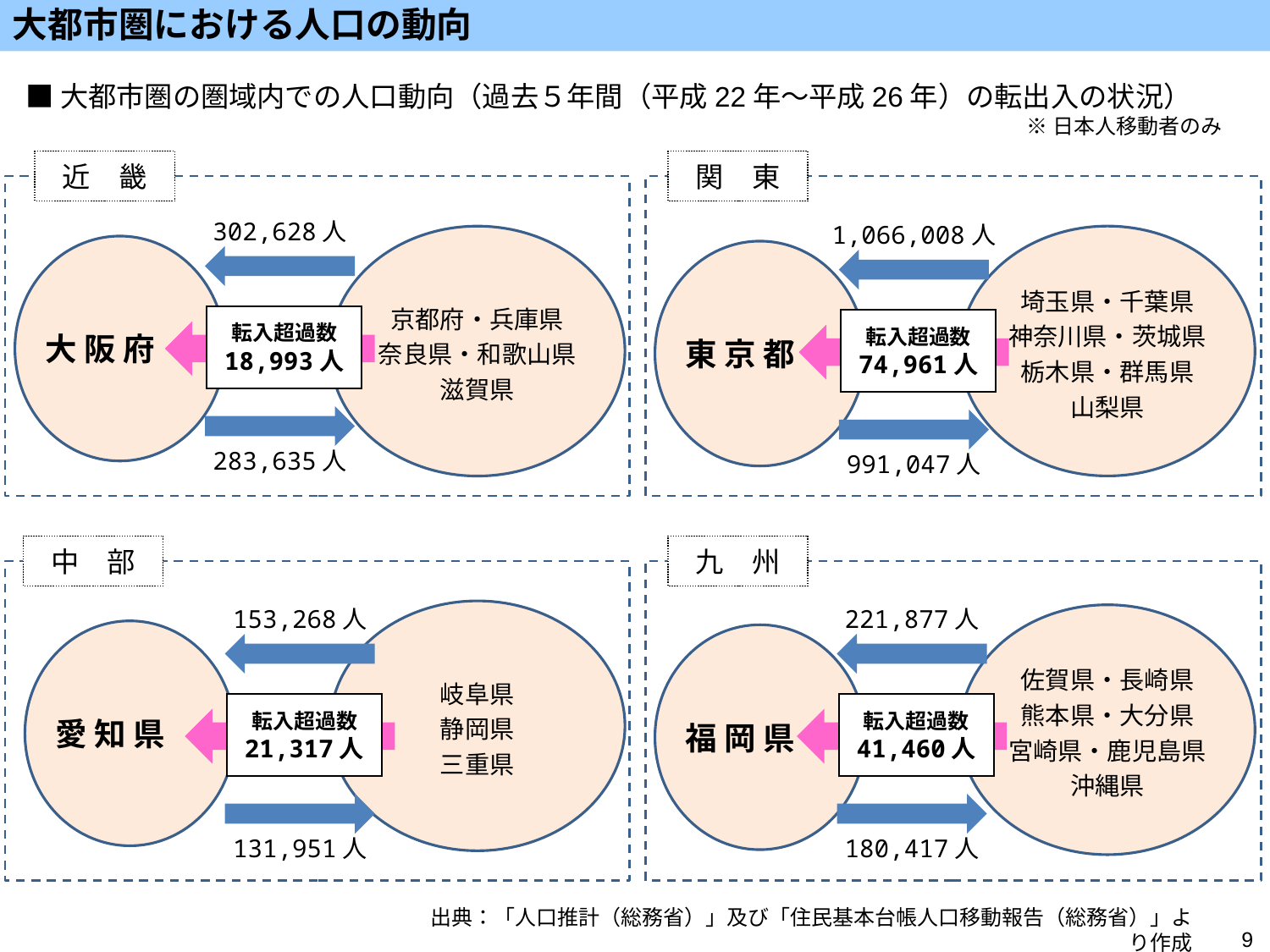

大都市圏における人口の動向
■大都市圏の圏域内での人口動向（過去５年間（平成22年～平成26年）の転出入の状況）
※日本人移動者のみ
近　畿
関　東

302,628人

転入超過数
18,993人

283,635人
1,066,008人

転入超過数
74,961人

991,047人
京都府・兵庫県
奈良県・和歌山県
滋賀県
埼玉県・千葉県
神奈川県・茨城県
栃木県・群馬県
山梨県
大 阪 府
東 京 都
中　部
九　州

153,268人

転入超過数
21,317人

131,951人
221,877人

転入超過数
41,460人

180,417人
岐阜県
静岡県
三重県
佐賀県・長崎県
熊本県・大分県
宮崎県・鹿児島県
沖縄県
愛 知 県
福 岡 県
出典：「人口推計（総務省）」及び「住民基本台帳人口移動報告（総務省）」より作成
9